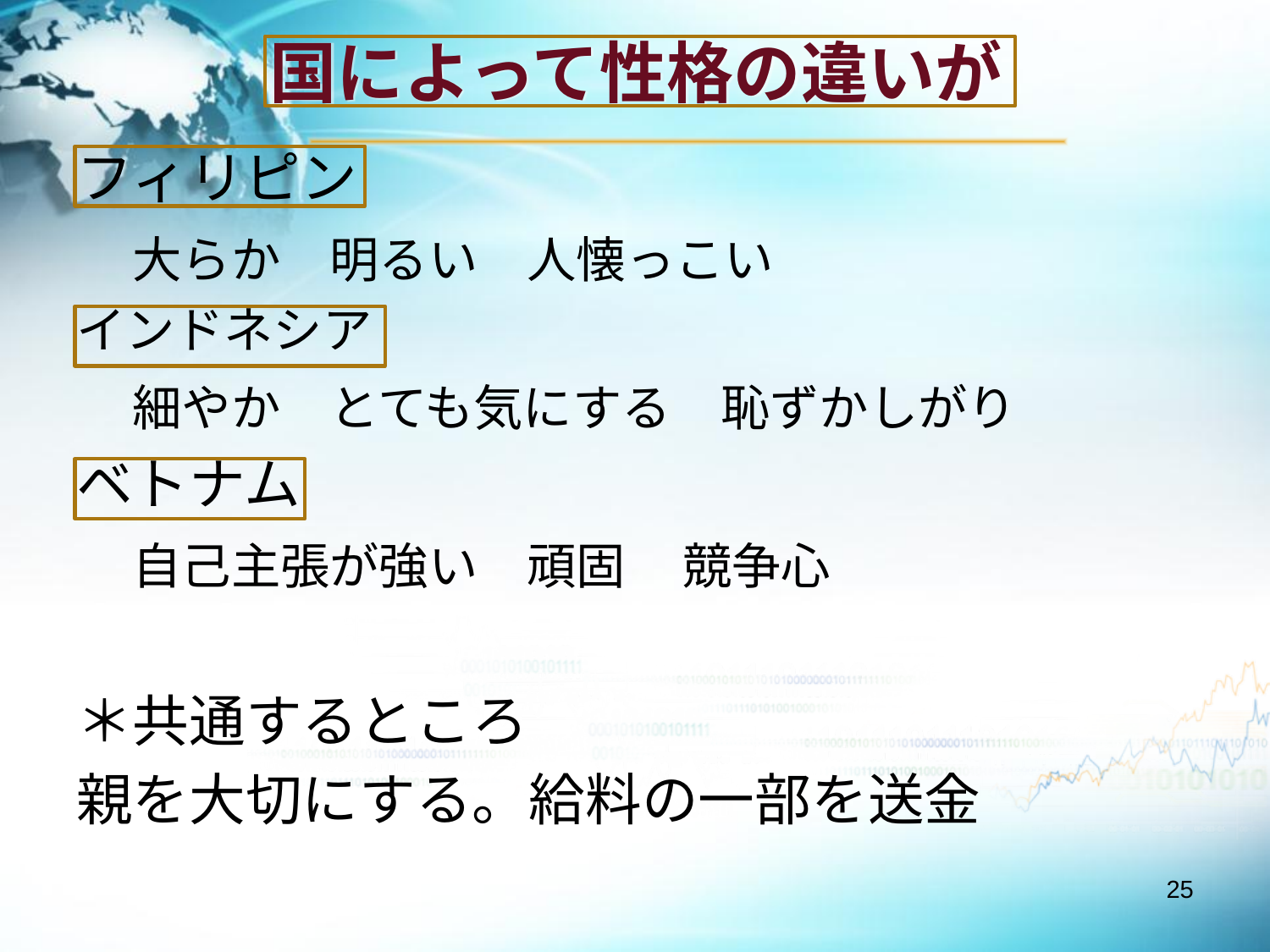

# 国によって性格の違いが

フィリピン
　大らか　明るい　人懐っこい
インドネシア
　細やか　とても気にする　恥ずかしがり
ベトナム
　自己主張が強い　頑固　競争心

＊共通するところ
親を大切にする。給料の一部を送金

25